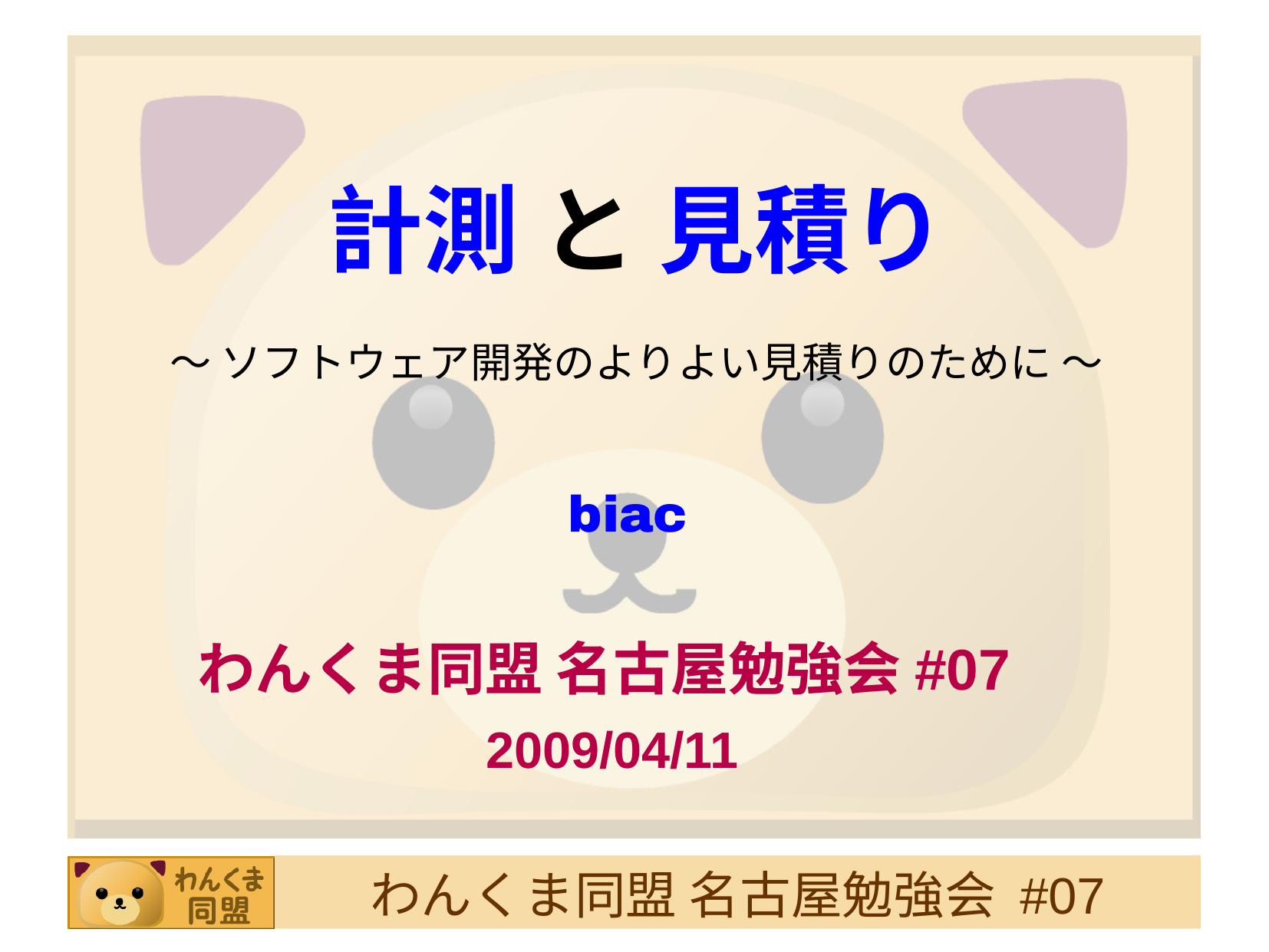

計測 と 見積り

～ ソフトウェア開発のよりよい見積りのために ～

biac

# わんくま同盟 名古屋勉強会#07 2009/04/11‏